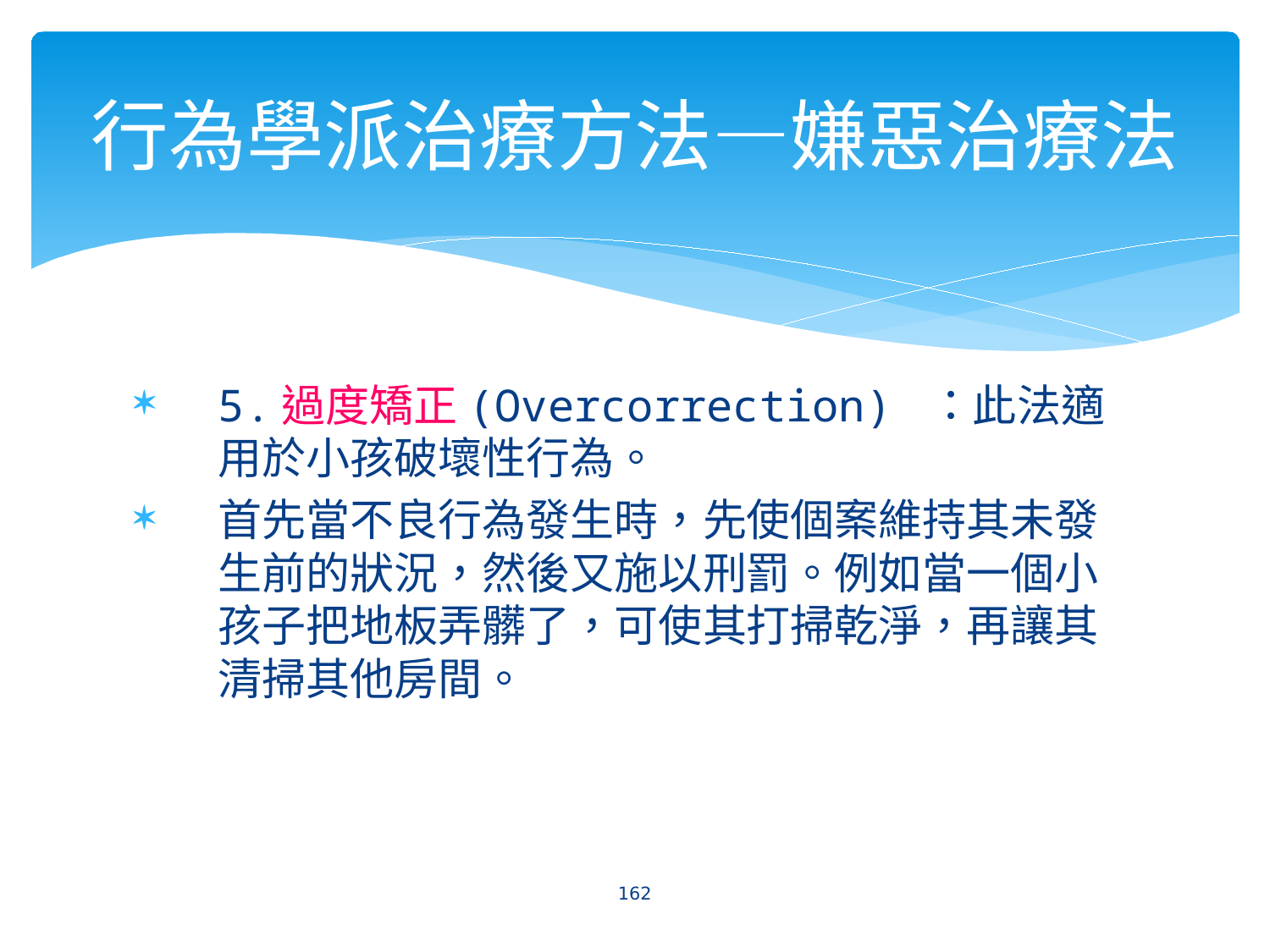

# 行為學派治療方法—嫌惡治療法
5.過度矯正(Overcorrection) ：此法適用於小孩破壞性行為。
首先當不良行為發生時，先使個案維持其未發生前的狀況，然後又施以刑罰。例如當一個小孩子把地板弄髒了，可使其打掃乾淨，再讓其清掃其他房間。
162